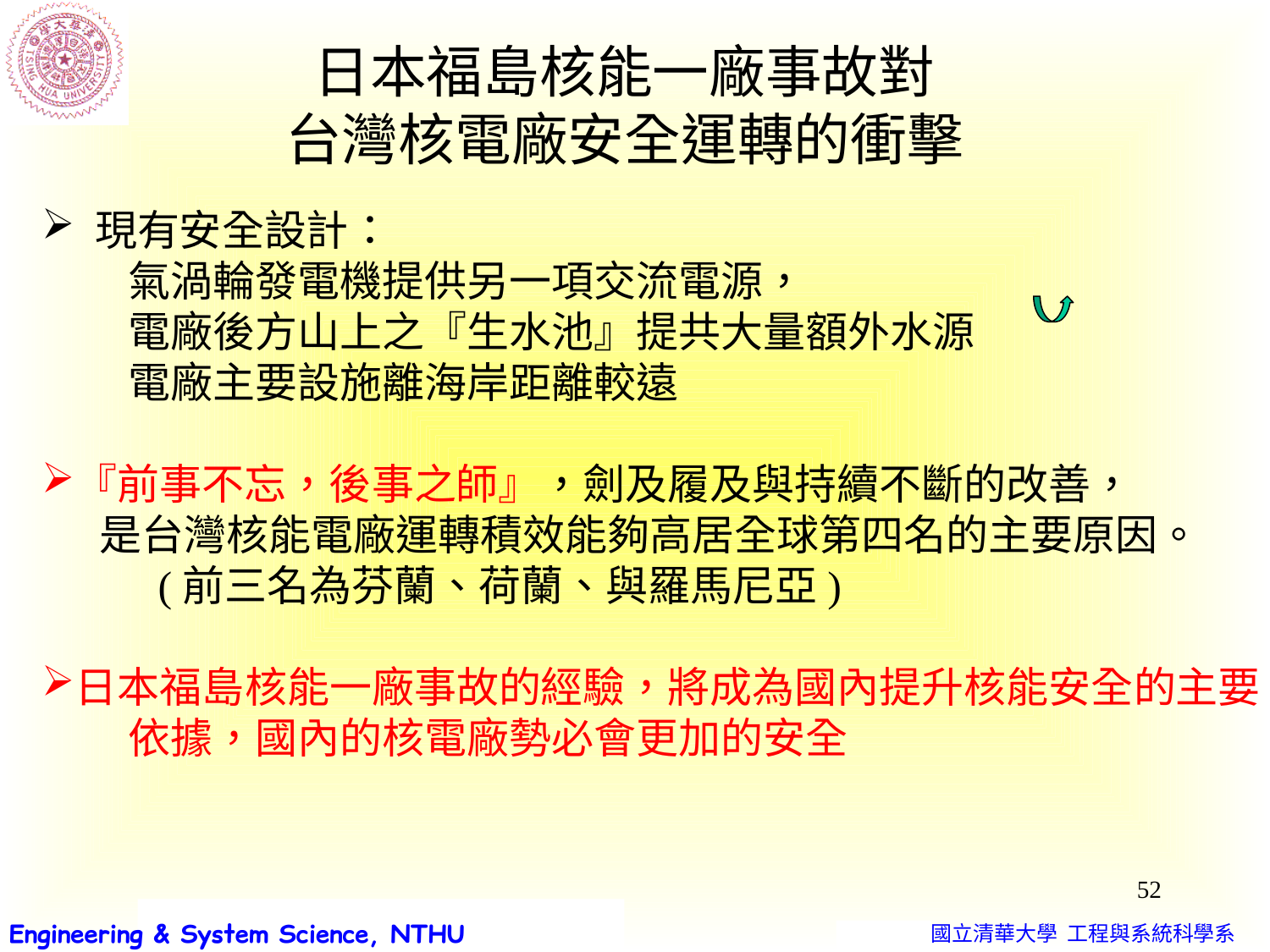

日本福島核能一廠事故對
台灣核電廠安全運轉的衝擊
 現有安全設計：
        氣渦輪發電機提供另一項交流電源，
        電廠後方山上之『生水池』提共大量額外水源
        電廠主要設施離海岸距離較遠

『前事不忘，後事之師』，劍及履及與持續不斷的改善，
     是台灣核能電廠運轉積效能夠高居全球第四名的主要原因。
           (前三名為芬蘭、荷蘭、與羅馬尼亞)

日本福島核能一廠事故的經驗，將成為國內提升核能安全的主要
        依據，國內的核電廠勢必會更加的安全

52